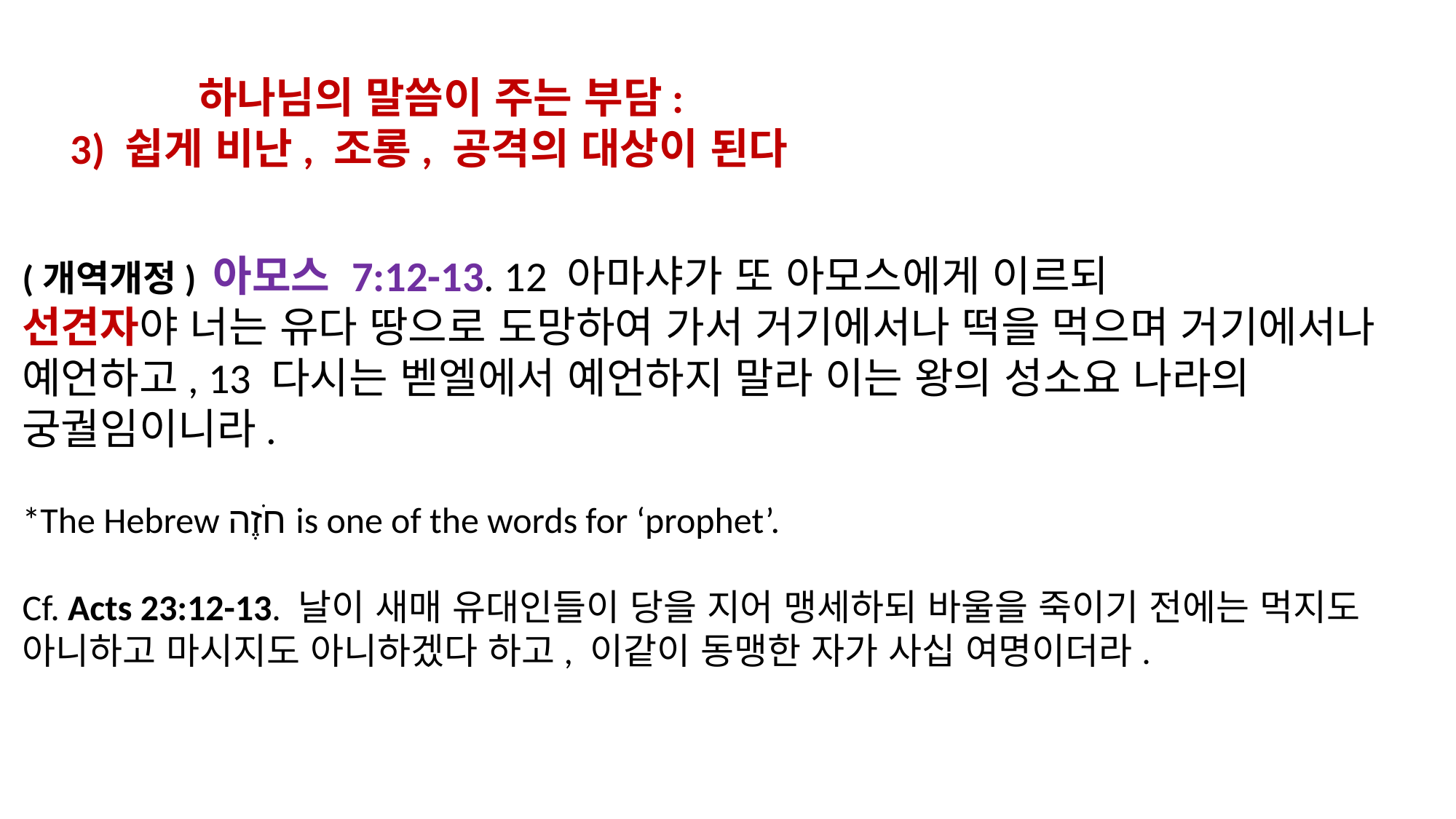

하나님의 말씀이 주는 부담:
     3) 쉽게 비난, 조롱, 공격의 대상이 된다

(개역개정) 아모스 7:12-13. 12 아마샤가 또 아모스에게 이르되
선견자야 너는 유다 땅으로 도망하여 가서 거기에서나 떡을 먹으며 거기에서나 예언하고, 13 다시는 벧엘에서 예언하지 말라 이는 왕의 성소요 나라의 궁궐임이니라.

*The Hebrew חֹזֶה is one of the words for ‘prophet’.

Cf. Acts 23:12-13. 날이 새매 유대인들이 당을 지어 맹세하되 바울을 죽이기 전에는 먹지도 아니하고 마시지도 아니하겠다 하고, 이같이 동맹한 자가 사십 여명이더라.